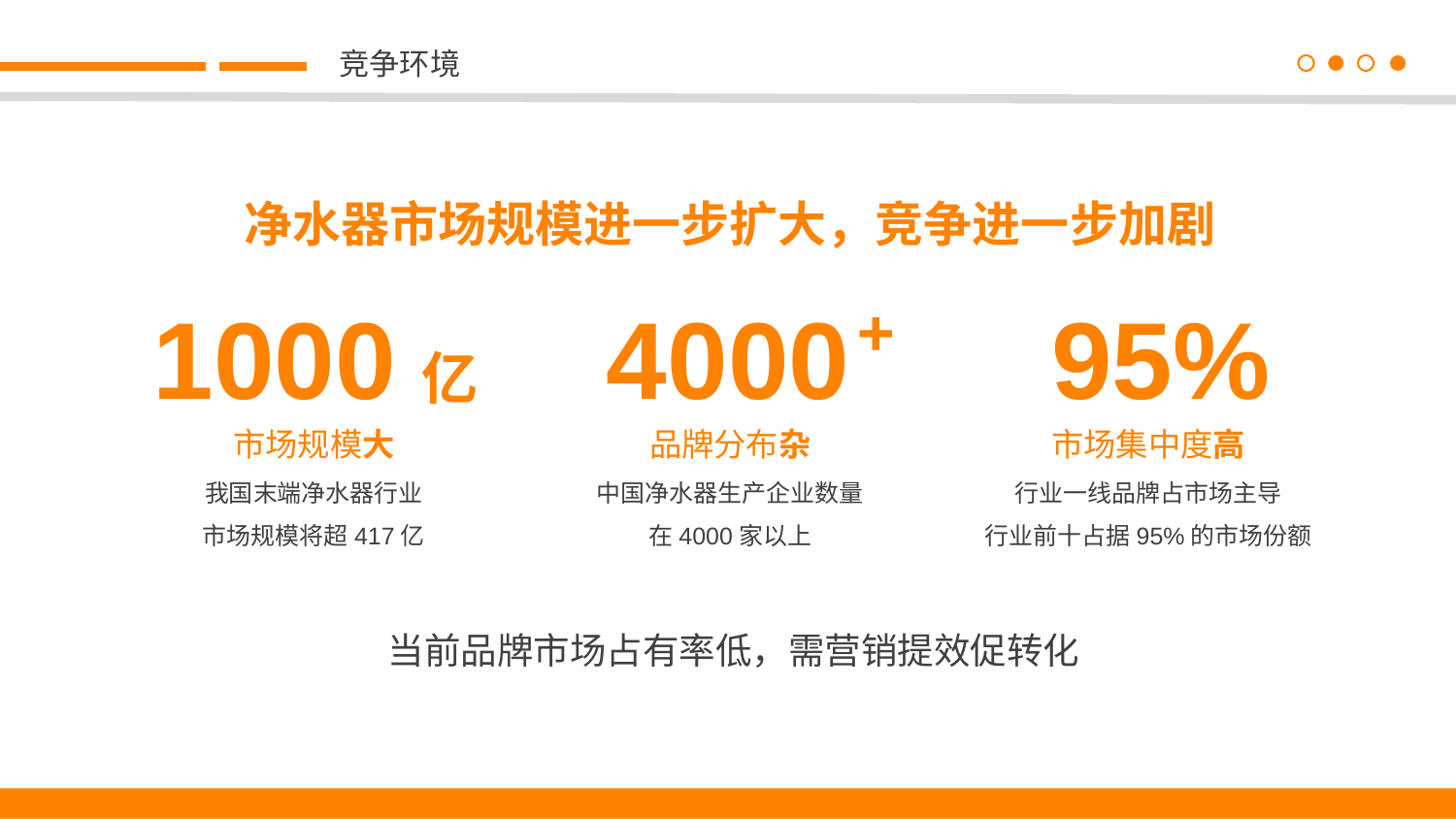

竞争环境
净水器市场规模进一步扩大，竞争进一步加剧
1000亿
4000
+
95%
市场规模大
我国末端净水器行业
市场规模将超417亿
品牌分布杂
中国净水器生产企业数量
在4000家以上
市场集中度高
行业一线品牌占市场主导
行业前十占据95%的市场份额
当前品牌市场占有率低，需营销提效促转化